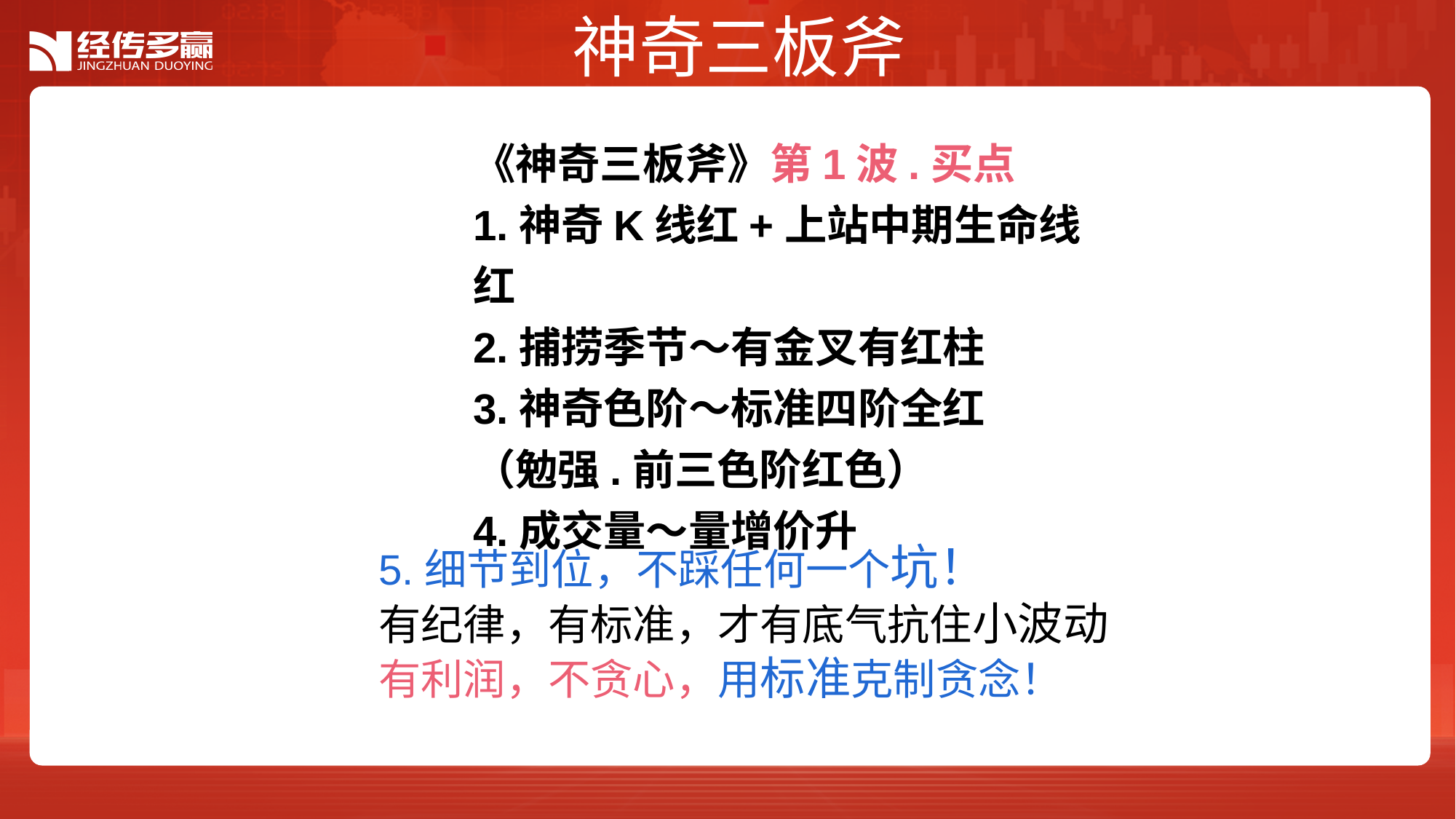

神奇三板斧
《神奇三板斧》第1波.买点
1.神奇K线红+上站中期生命线红
2.捕捞季节～有金叉有红柱
3.神奇色阶～标准四阶全红
（勉强.前三色阶红色）
4.成交量～量增价升

5.细节到位，不踩任何一个坑！
有纪律，有标准，才有底气抗住小波动
有利润，不贪心，用标准克制贪念！